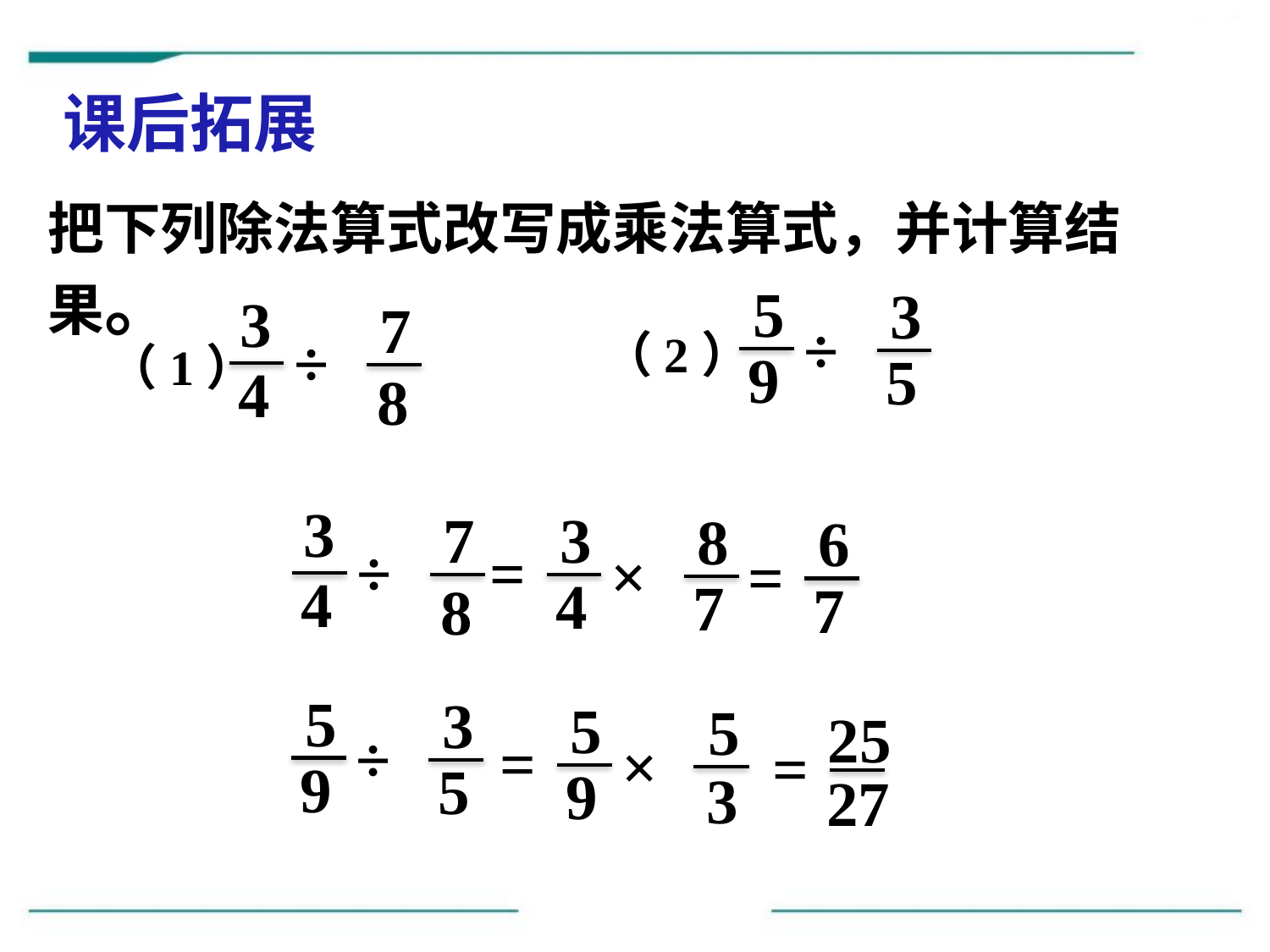

课后拓展
把下列除法算式改写成乘法算式，并计算结果。
5
9
3
5
÷
3
4
7
8
÷
（2）
（1）
3
4
7
8
÷
3
4
8
7
×
=
6
7
=
5
9
3
5
÷
5
9
5
3
×
=
25
27
=